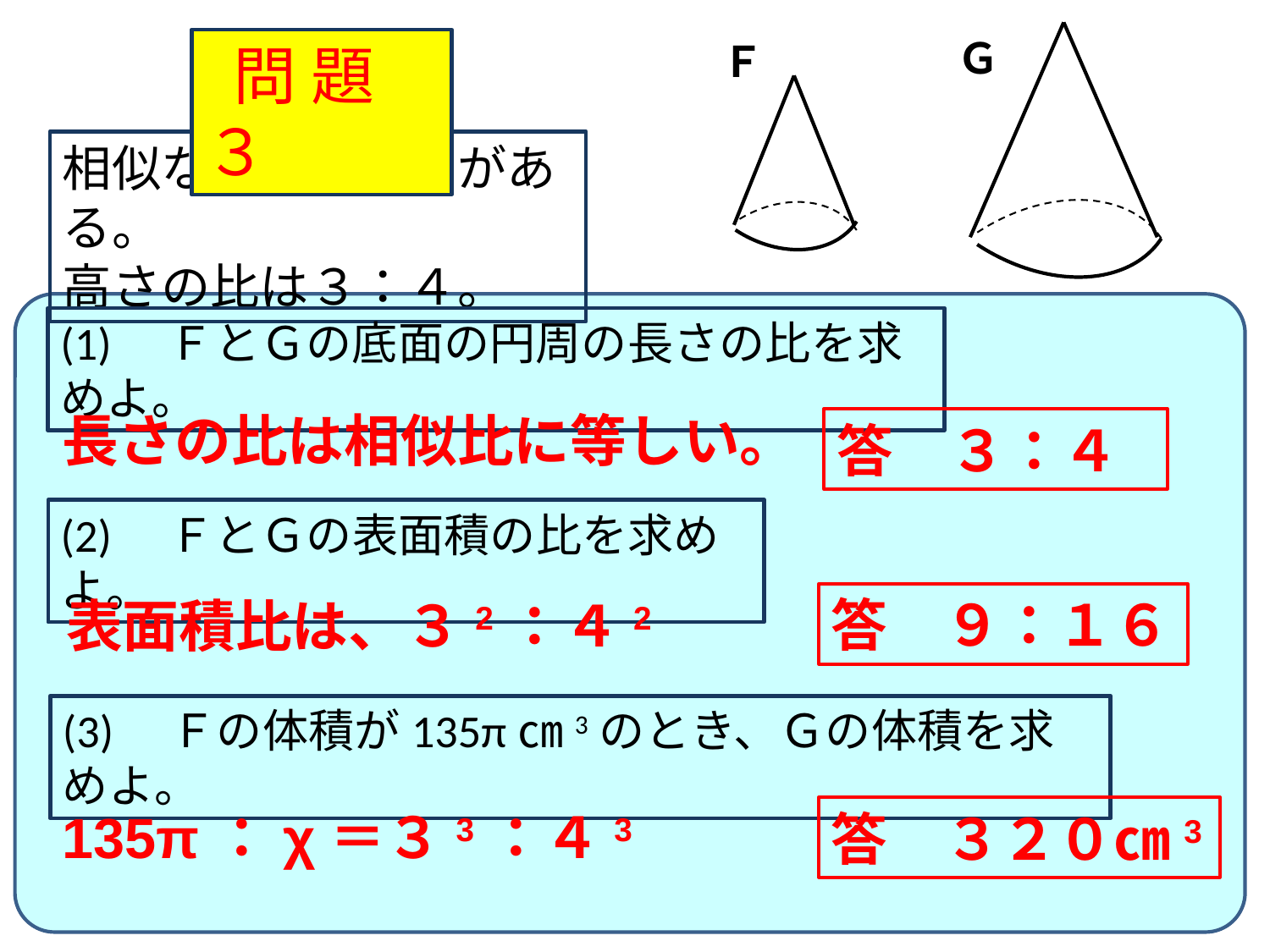

Ｇ
Ｆ
 問 題 ３

相似な円錐Ｆ、Ｇがある。
高さの比は３：４。

(1)　ＦとＧの底面の円周の長さの比を求めよ。
長さの比は相似比に等しい。
答　３：４
(2)　ＦとＧの表面積の比を求めよ。
答　９：１６
表面積比は、３2：４2
(3)　Ｆの体積が135π㎝3のとき、Ｇの体積を求めよ。
135π：χ＝３3：４3
答　３２０㎝3